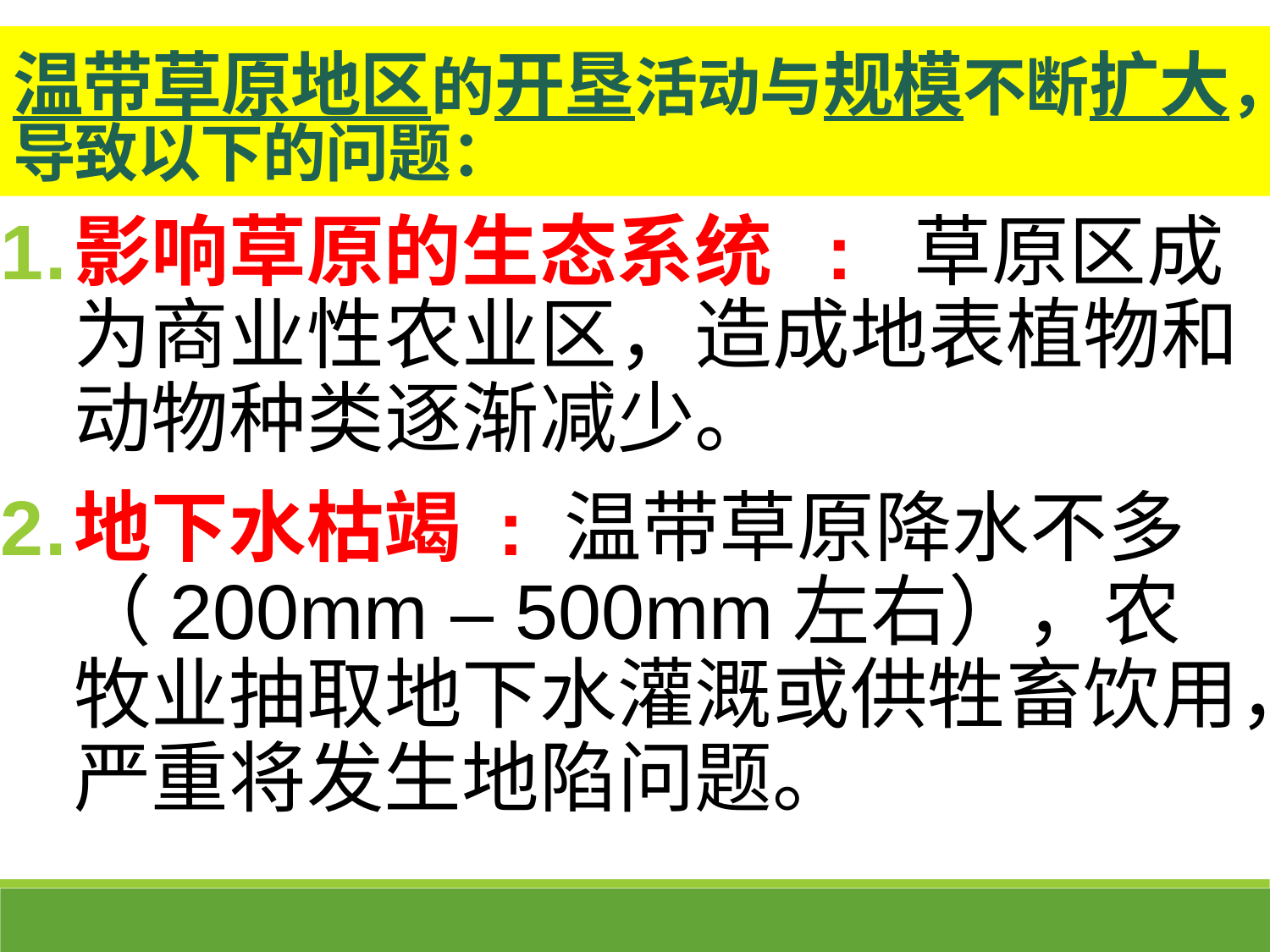

温带草原地区的开垦活动与规模不断扩大，导致以下的问题：
影响草原的生态系统  :  草原区成为商业性农业区，造成地表植物和动物种类逐渐减少。
地下水枯竭 : 温带草原降水不多（200mm – 500mm左右），农牧业抽取地下水灌溉或供牲畜饮用，严重将发生地陷问题。